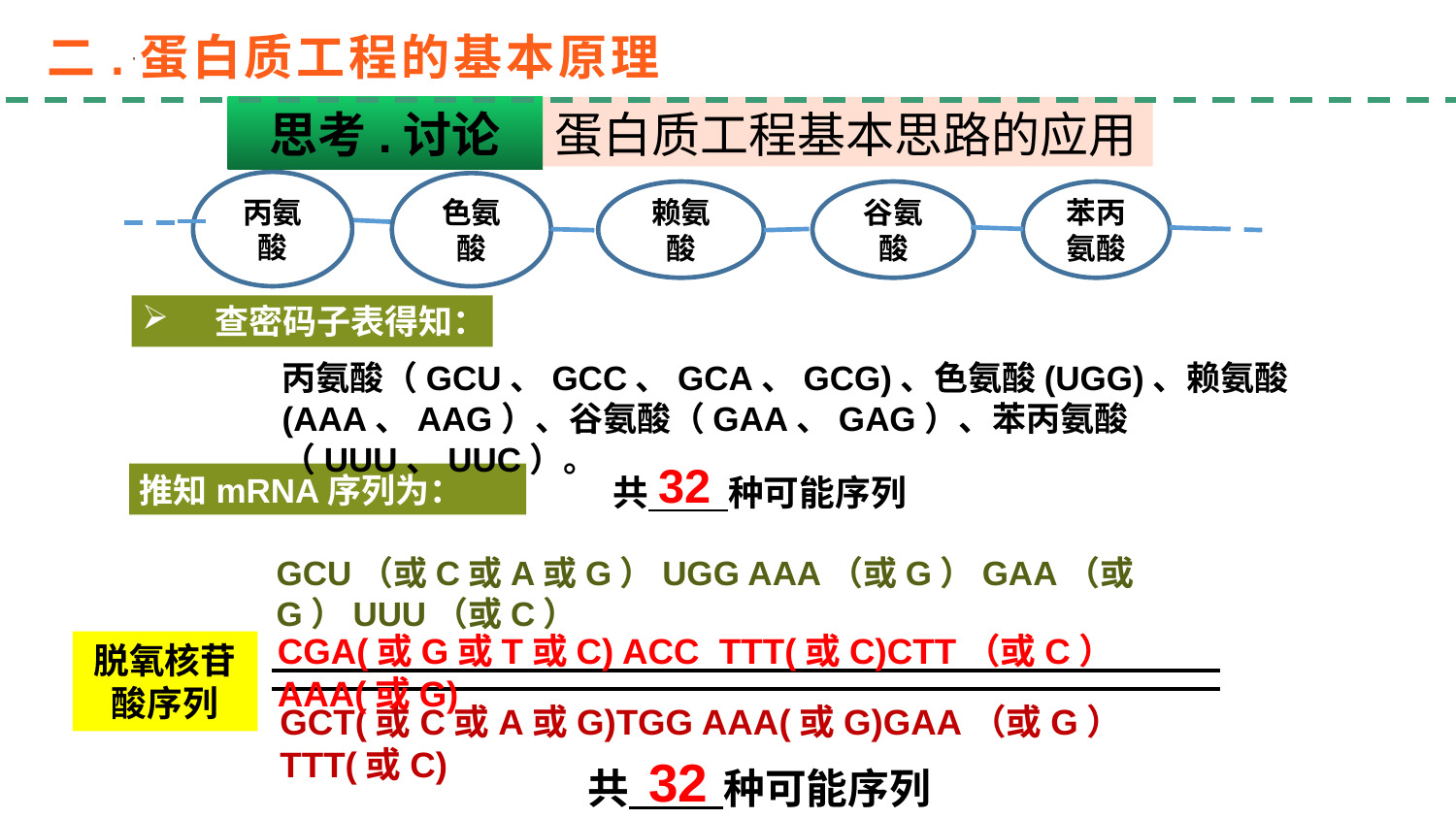

二.蛋白质工程的基本原理
蛋白质工程基本思路的应用
思考.讨论
丙氨酸
色氨酸
赖氨酸
谷氨酸
苯丙氨酸
查密码子表得知：
丙氨酸（GCU、GCC、GCA、GCG)、色氨酸(UGG)、赖氨酸(AAA、AAG）、谷氨酸（GAA、GAG）、苯丙氨酸（UUU、UUC）。
32
推知mRNA序列为：
共          种可能序列
GCU（或C或A或G）UGG AAA（或G）GAA（或G）UUU（或C）
CGA(或G或T或C) ACC  TTT(或C)CTT（或C） AAA(或G)
脱氧核苷酸序列
GCT(或C或A或G)TGG AAA(或G)GAA（或G） TTT(或C)
32
共          种可能序列